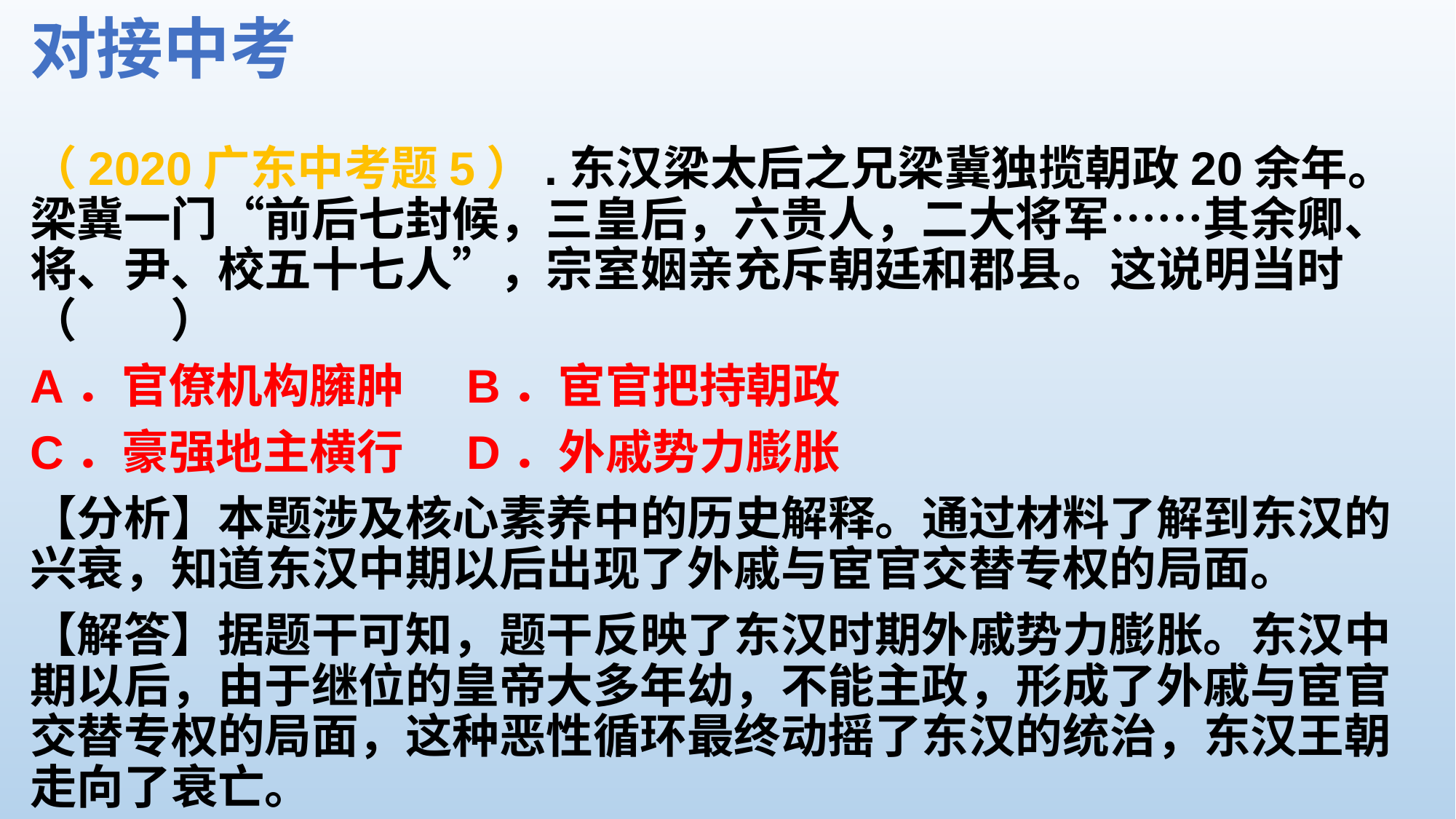

# 对接中考

（2020广东中考题5）.东汉梁太后之兄梁冀独揽朝政20余年。梁冀一门“前后七封候，三皇后，六贵人，二大将军……其余卿、将、尹、校五十七人”，宗室姻亲充斥朝廷和郡县。这说明当时（　　）
A．官僚机构臃肿	B．宦官把持朝政
C．豪强地主横行	D．外戚势力膨胀
【分析】本题涉及核心素养中的历史解释。通过材料了解到东汉的兴衰，知道东汉中期以后出现了外戚与宦官交替专权的局面。
【解答】据题干可知，题干反映了东汉时期外戚势力膨胀。东汉中期以后，由于继位的皇帝大多年幼，不能主政，形成了外戚与宦官交替专权的局面，这种恶性循环最终动摇了东汉的统治，东汉王朝走向了衰亡。
故选：D。